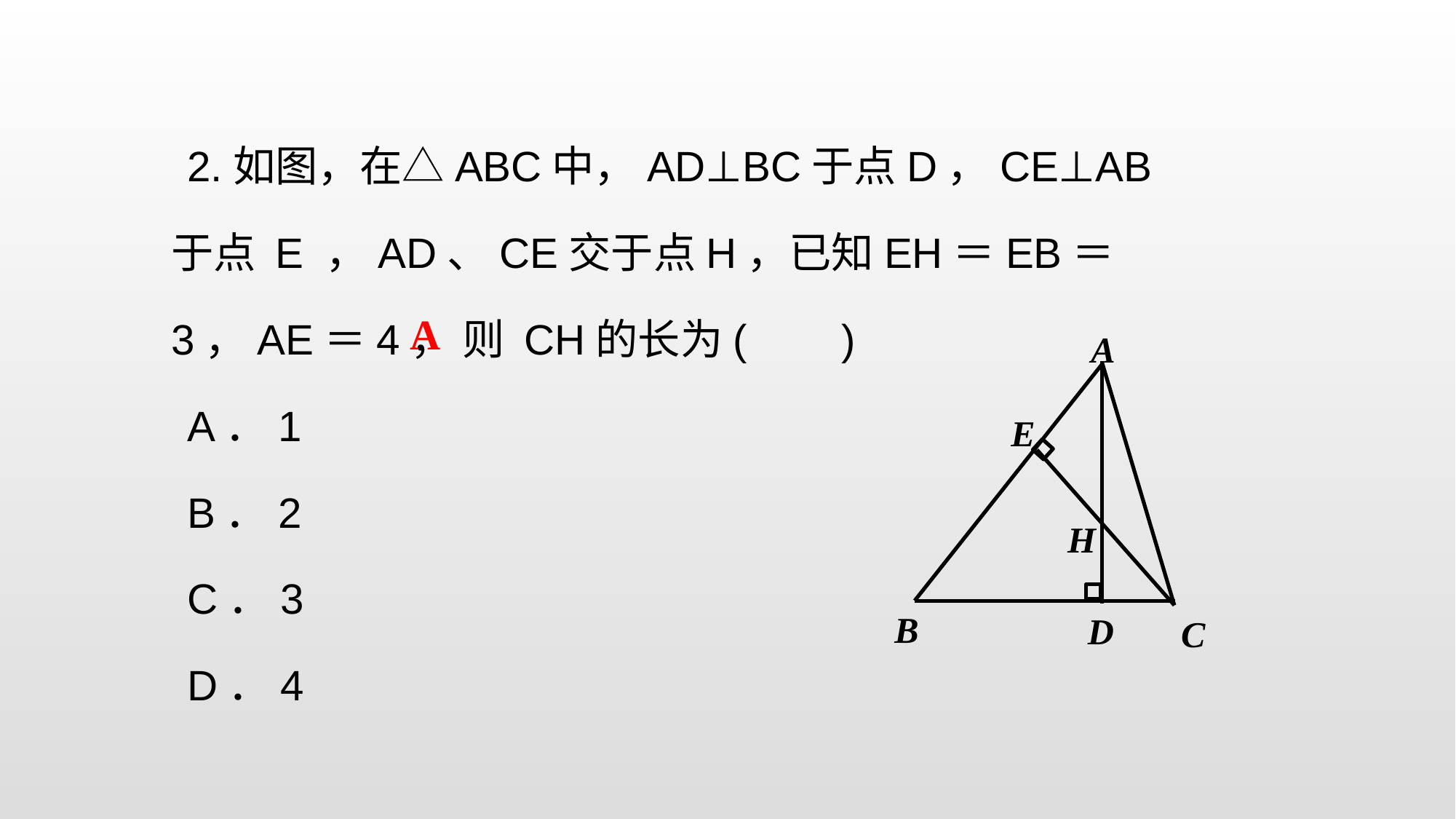

2.如图，在△ABC中，AD⊥BC于点D，CE⊥AB于点 E ，AD、CE交于点H，已知EH＝EB＝3，AE＝4， 则 CH的长为(        )
A．1
B．2
C．3
D．4
A
A
E

H

B
D
C